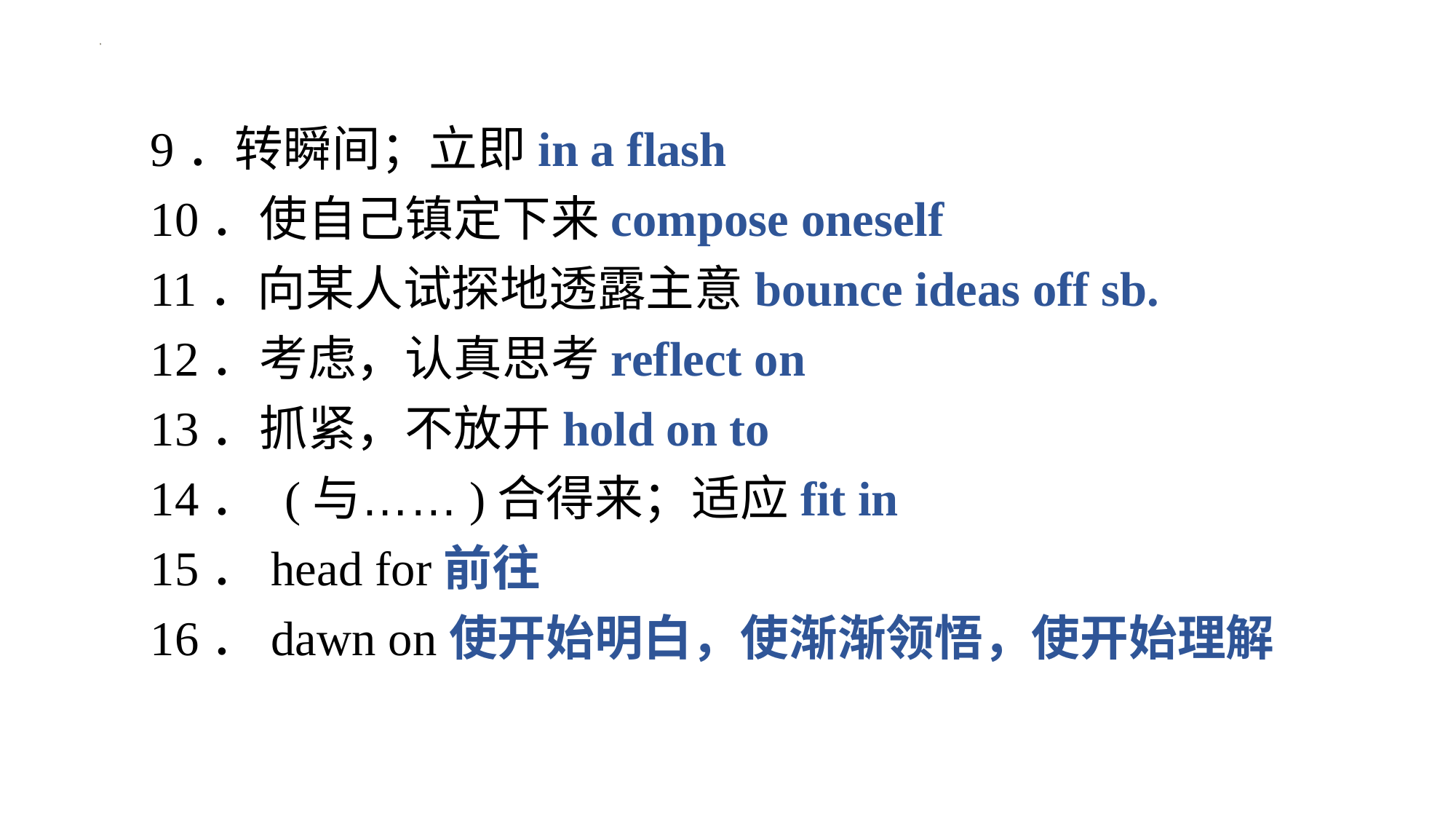

9．转瞬间；立即in a flash
10．使自己镇定下来compose oneself
11．向某人试探地透露主意bounce ideas off sb.
12．考虑，认真思考reflect on
13．抓紧，不放开hold on to
14． (与……)合得来；适应fit in
15．head for前往
16．dawn on使开始明白，使渐渐领悟，使开始理解